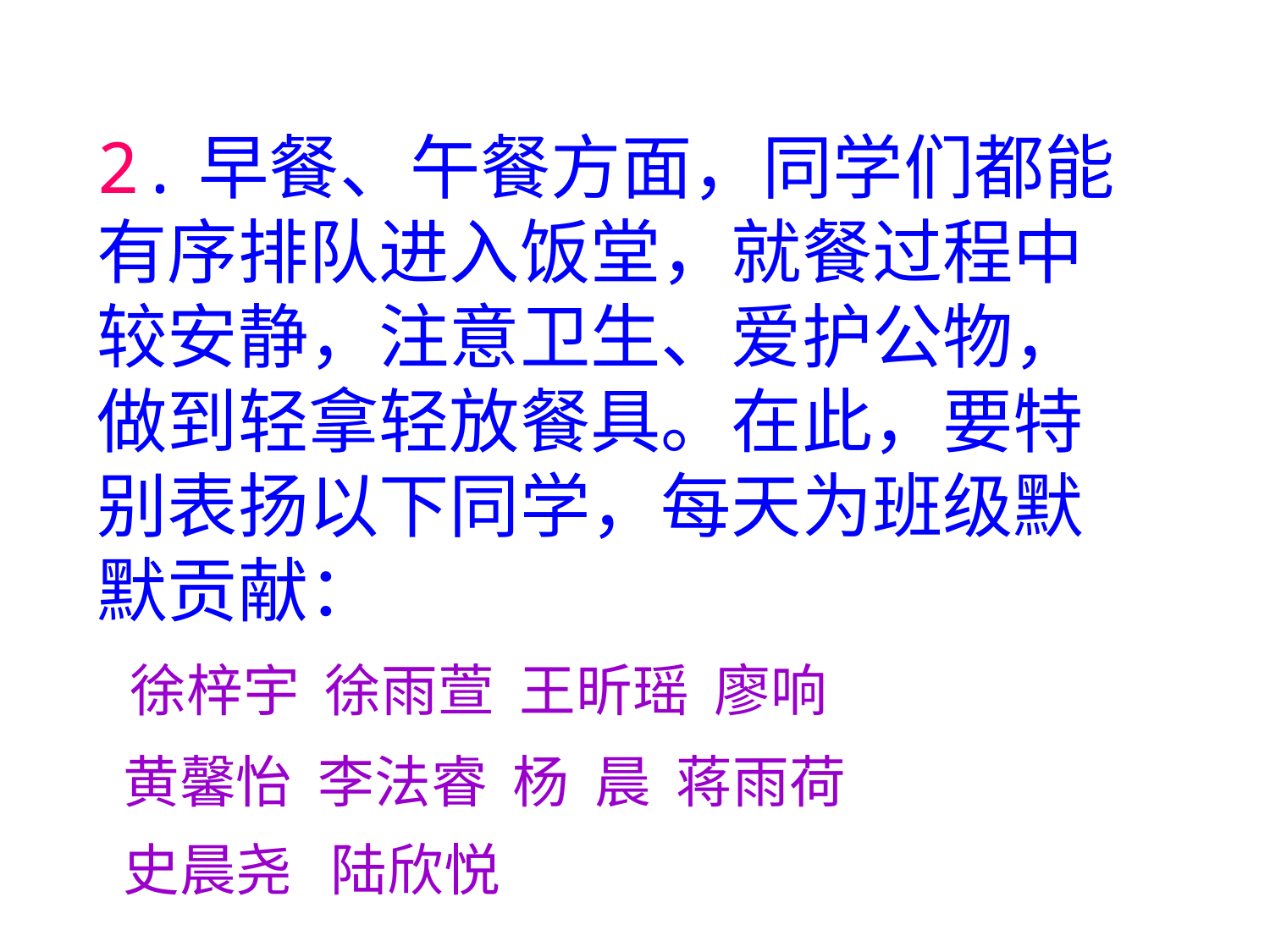

2.早餐、午餐方面，同学们都能有序排队进入饭堂，就餐过程中较安静，注意卫生、爱护公物，做到轻拿轻放餐具。在此，要特别表扬以下同学，每天为班级默默贡献：
 徐梓宇  徐雨萱  王昕瑶  廖响
 黄馨怡  李法睿  杨  晨  蒋雨荷
 史晨尧   陆欣悦